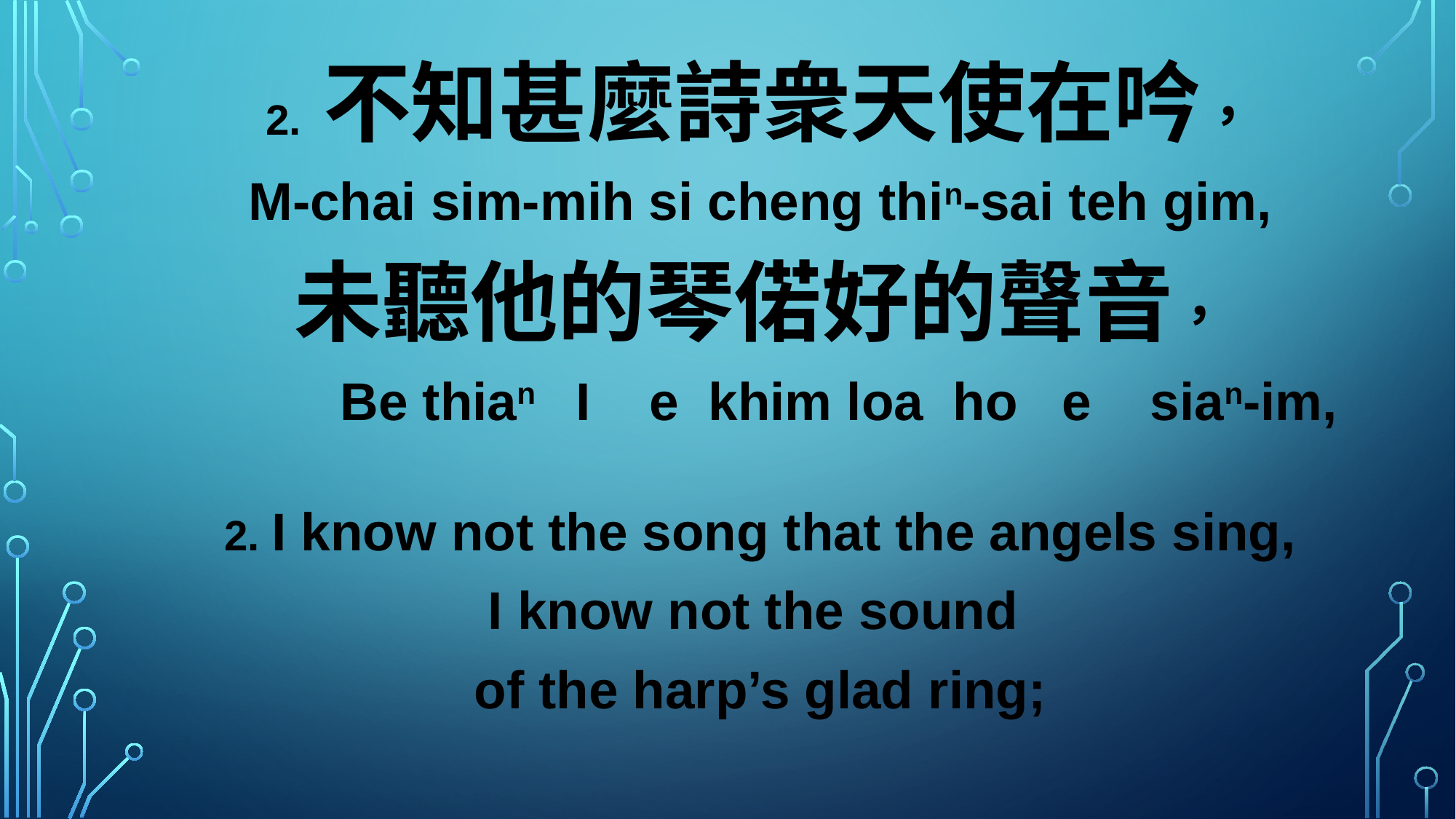

2. 不知甚麼詩衆天使在吟，
M-chai sim-mih si cheng thin-sai teh gim,
未聽他的琴偌好的聲音，
           Be thian    I    e  khim loa  ho   e    sian-im,

2. I know not the song that the angels sing,
I know not the sound
of the harp’s glad ring;